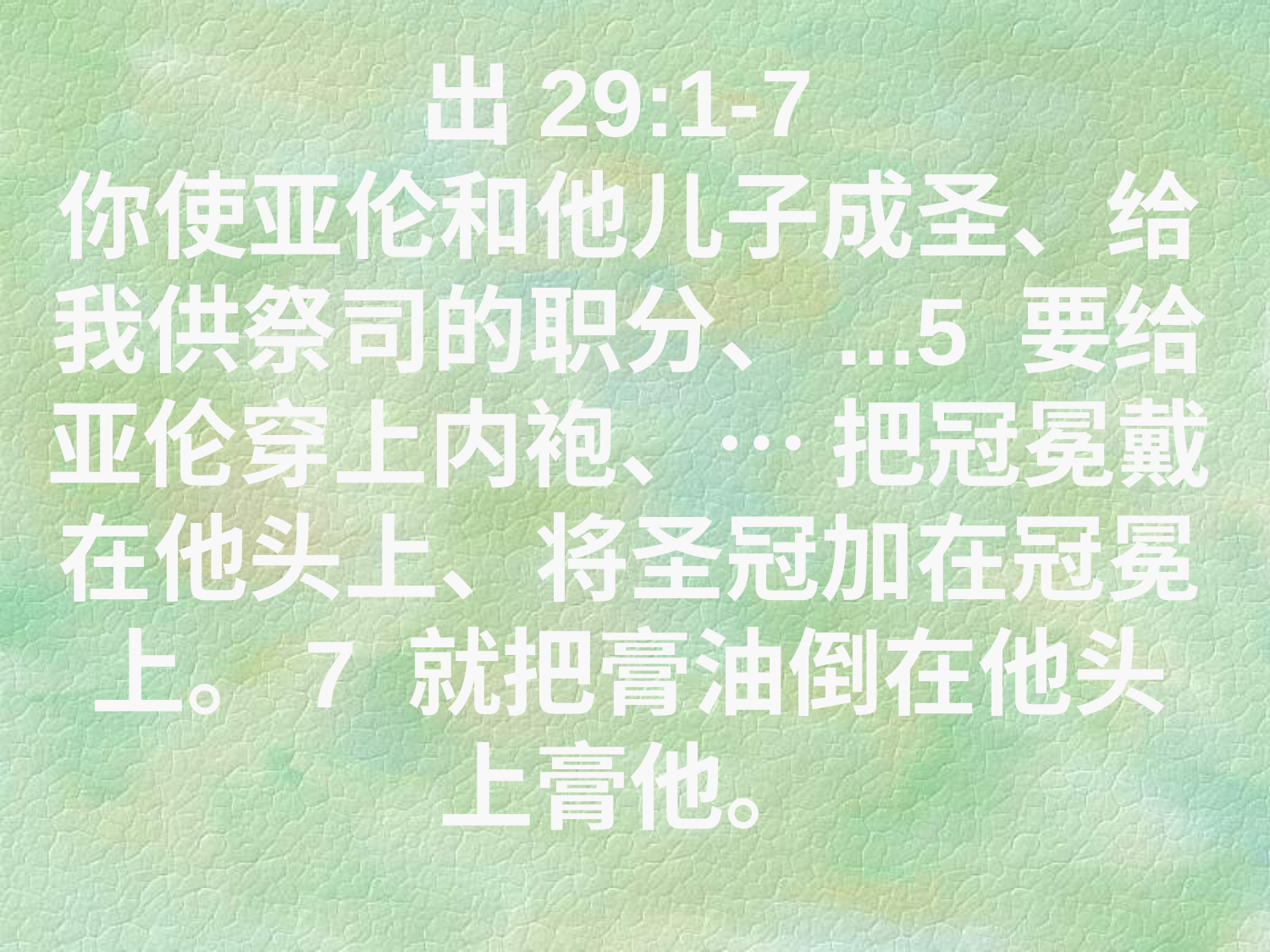

出29:1-7
你使亚伦和他儿子成圣、给我供祭司的职分、...5 要给亚伦穿上内袍、… 把冠冕戴在他头上、将圣冠加在冠冕上。7 就把膏油倒在他头上膏他。